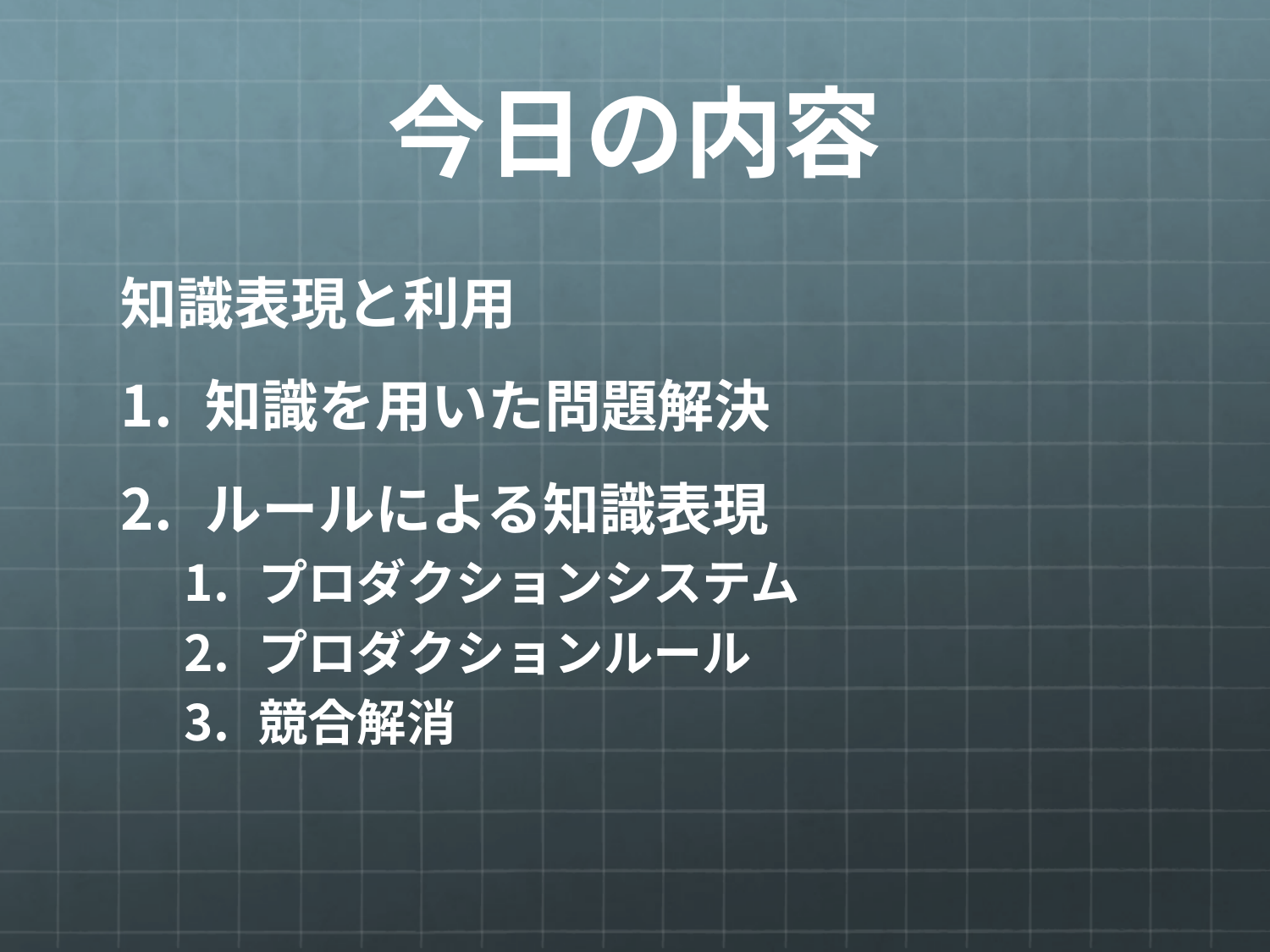

# 今日の内容
知識表現と利用
知識を用いた問題解決
ルールによる知識表現
プロダクションシステム
プロダクションルール
競合解消